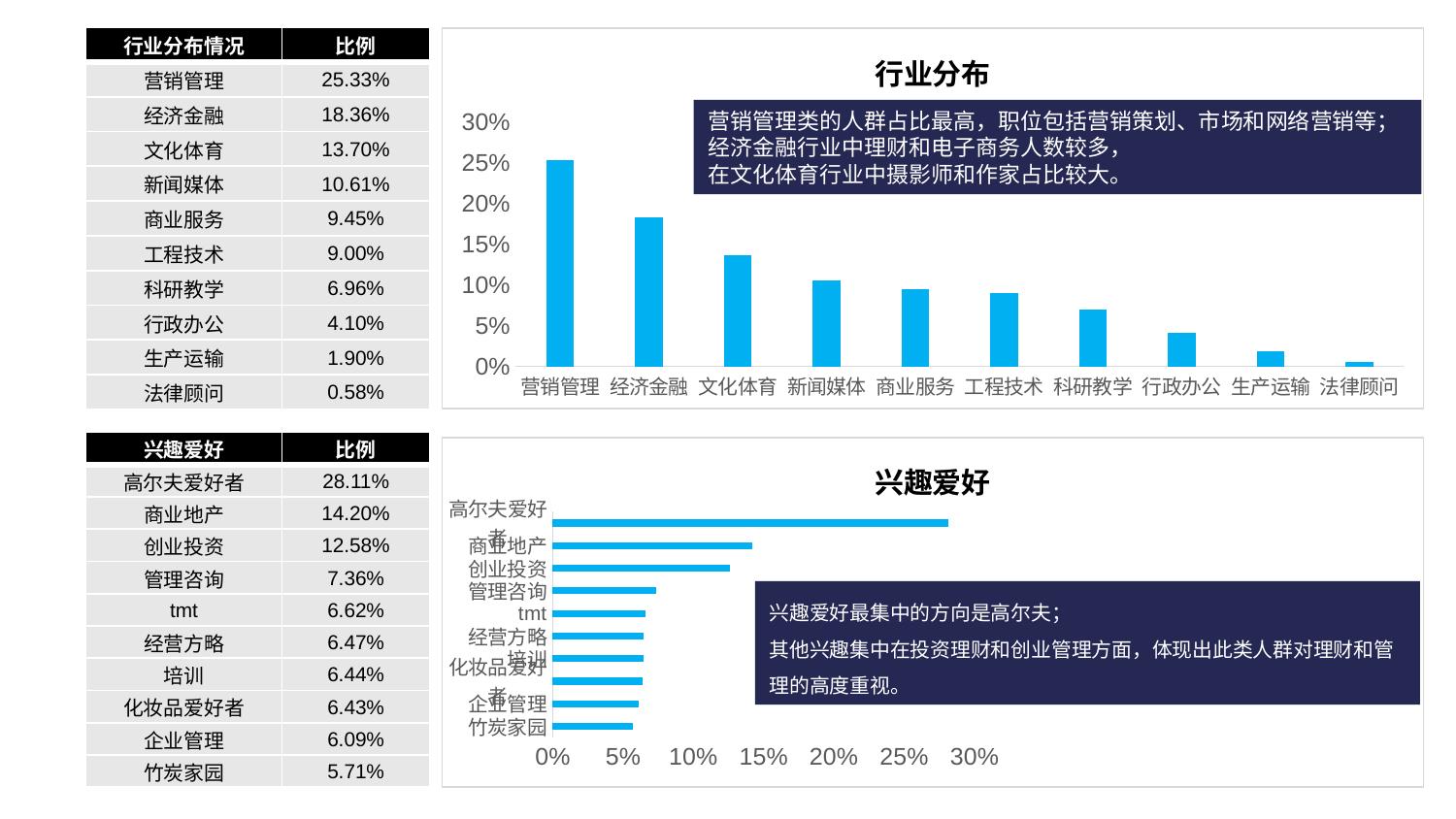

| 行业分布情况 | 比例 |
| --- | --- |
| 营销管理 | 25.33% |
| 经济金融 | 18.36% |
| 文化体育 | 13.70% |
| 新闻媒体 | 10.61% |
| 商业服务 | 9.45% |
| 工程技术 | 9.00% |
| 科研教学 | 6.96% |
| 行政办公 | 4.10% |
| 生产运输 | 1.90% |
| 法律顾问 | 0.58% |

### Chart: 行业分布

| Category |  |
|---|---|
| 营销管理 | 0.25331054741784 |
| 经济金融 | 0.183558758025722 |
| 文化体育 | 0.13702498191994 |
| 新闻媒体 | 0.106063906452881 |
| 商业服务 | 0.0945367369151443 |
| 工程技术 | 0.0900443681426546 |
| 科研教学 | 0.0695957511013618 |
| 行政办公 | 0.041003977992613 |
| 生产运输 | 0.019040687191624 |
| 法律顾问 | 0.0058202848402189 |
营销管理类的人群占比最高，职位包括营销策划、市场和网络营销等；
经济金融行业中理财和电子商务人数较多，
在文化体育行业中摄影师和作家占比较大。
| 兴趣爱好 | 比例 |
| --- | --- |
| 高尔夫爱好者 | 28.11% |
| 商业地产 | 14.20% |
| 创业投资 | 12.58% |
| 管理咨询 | 7.36% |
| tmt | 6.62% |
| 经营方略 | 6.47% |
| 培训 | 6.44% |
| 化妆品爱好者 | 6.43% |
| 企业管理 | 6.09% |
| 竹炭家园 | 5.71% |

### Chart: 兴趣爱好

| Category |  |
|---|---|
| 竹炭家园 | 0.0570702381351961 |
| 企业管理 | 0.0609468141138312 |
| 化妆品爱好者 | 0.0643066314115849 |
| 培训 | 0.064387737916927 |
| 经营方略 | 0.0647065534154747 |
| tmt | 0.0661592851052135 |
| 管理咨询 | 0.0735654705196063 |
| 创业投资 | 0.125765577985726 |
| 商业地产 | 0.141956857835553 |
| 高尔夫爱好者 | 0.281134833560888 |
兴趣爱好最集中的方向是高尔夫；
其他兴趣集中在投资理财和创业管理方面，体现出此类人群对理财和管理的高度重视。